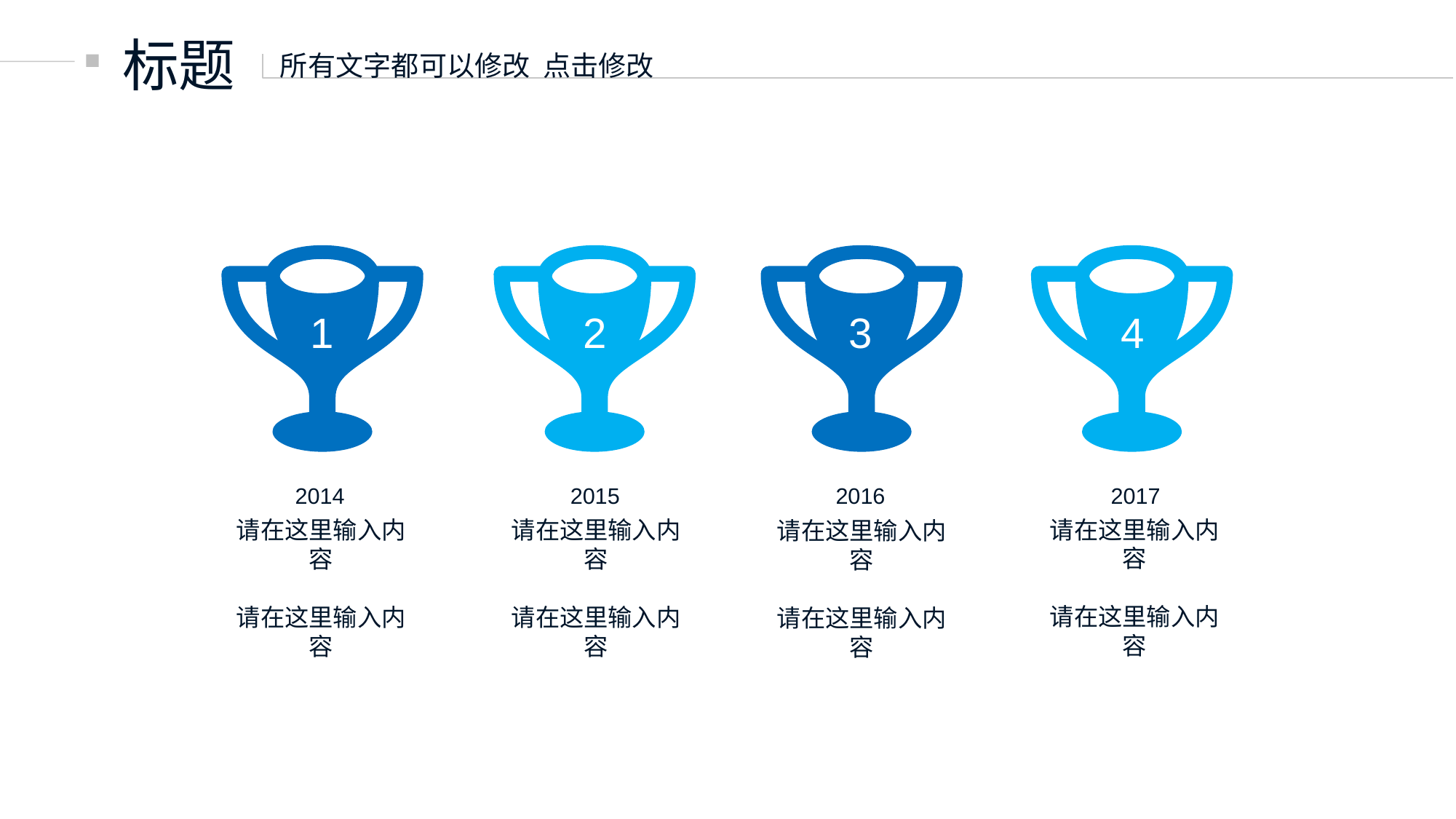

标题
所有文字都可以修改  点击修改

1
2
3
4
2014
2015
2016
2017
请在这里输入内容

请在这里输入内容

请在这里输入内容

请在这里输入内容

请在这里输入内容

请在这里输入内容

请在这里输入内容

请在这里输入内容